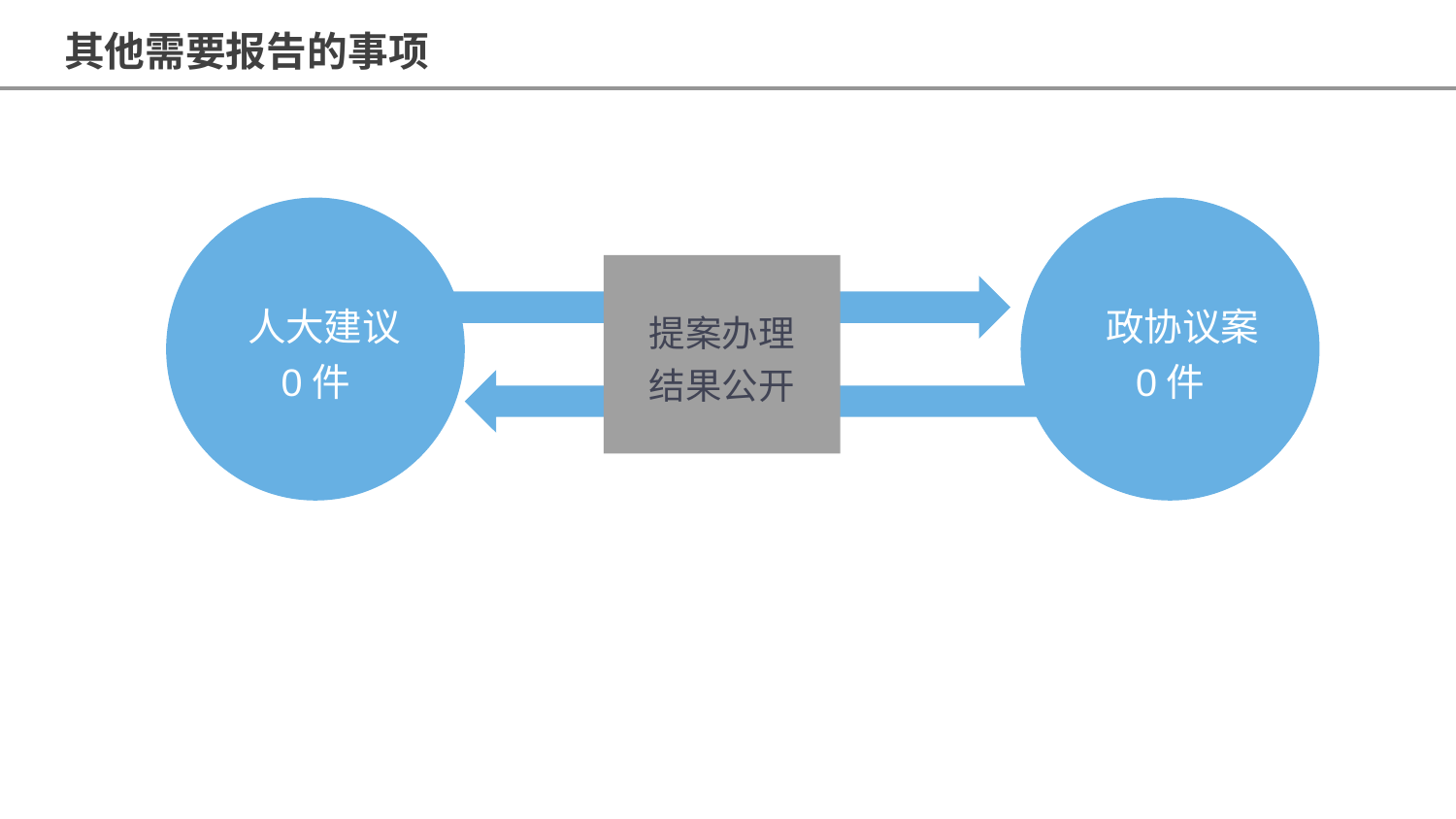

其他需要报告的事项
 人大建议
0件
  政协议案
0件
提案办理
结果公开